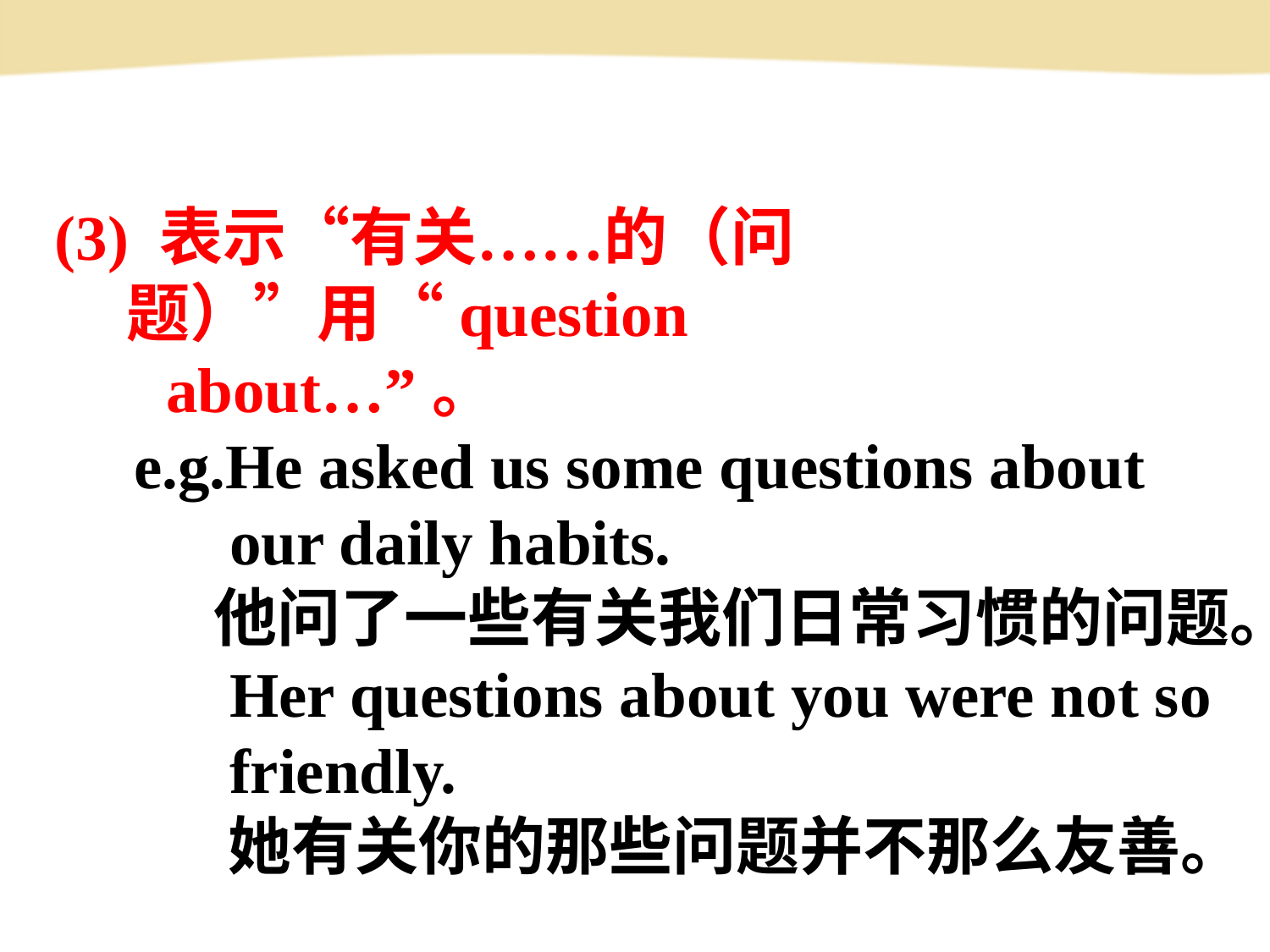

(3) 表示“有关……的（问题）”用“question
       about…”。
     e.g.He asked us some questions about
           our daily habits.
          他问了一些有关我们日常习惯的问题。
           Her questions about you were not so
           friendly.
           她有关你的那些问题并不那么友善。